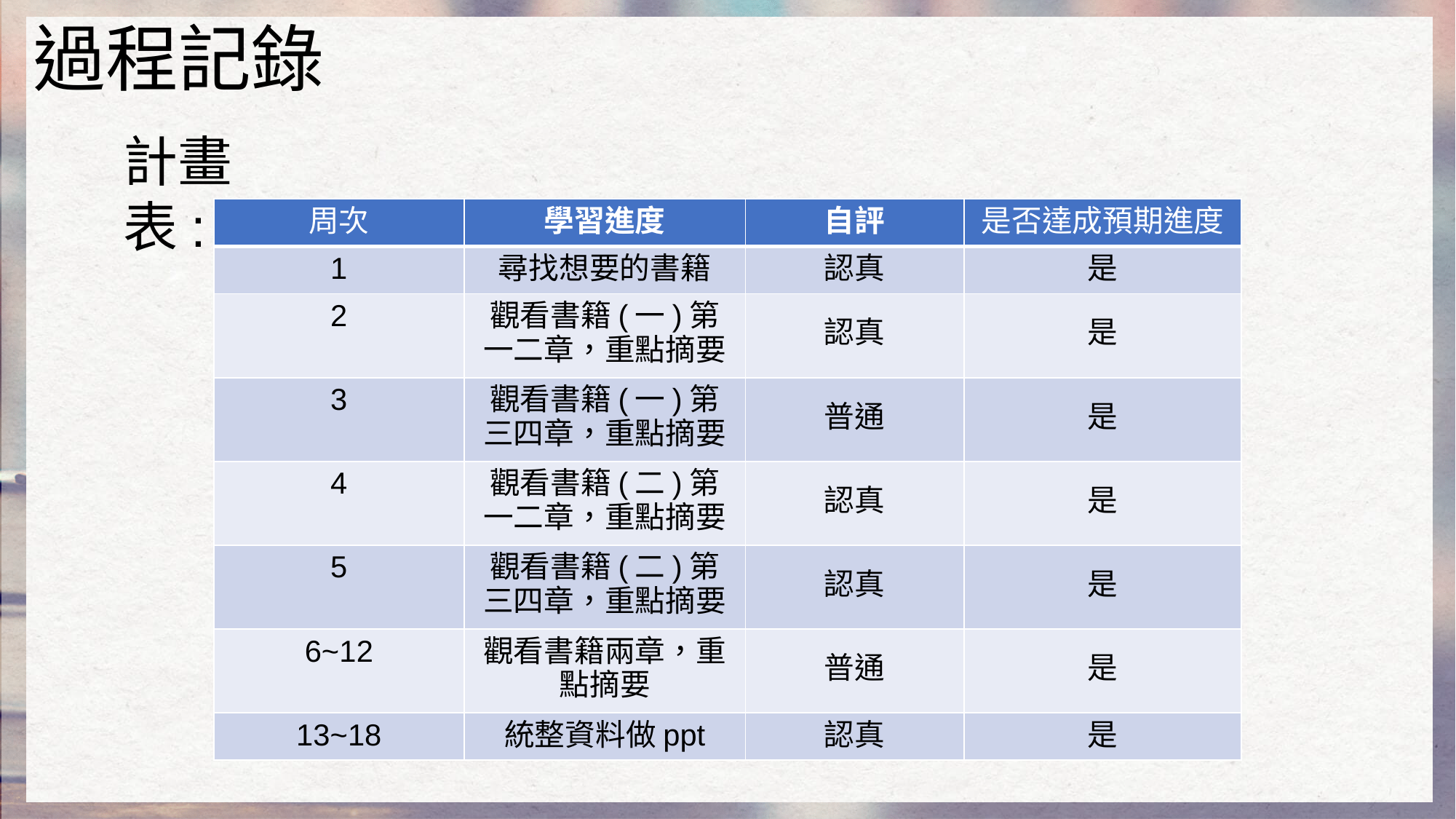

過程記錄

計畫表:
| 周次 | 學習進度 | 自評 | 是否達成預期進度 |
| --- | --- | --- | --- |
| 1 | 尋找想要的書籍 | 認真 | 是 |
| 2 | 觀看書籍(一)第一二章，重點摘要 | 認真 | 是 |
| 3 | 觀看書籍(一)第三四章，重點摘要 | 普通 | 是 |
| 4 | 觀看書籍(二)第一二章，重點摘要 | 認真 | 是 |
| 5 | 觀看書籍(二)第三四章，重點摘要 | 認真 | 是 |
| 6~12 | 觀看書籍兩章，重點摘要 | 普通 | 是 |
| 13~18 | 統整資料做ppt | 認真 | 是 |